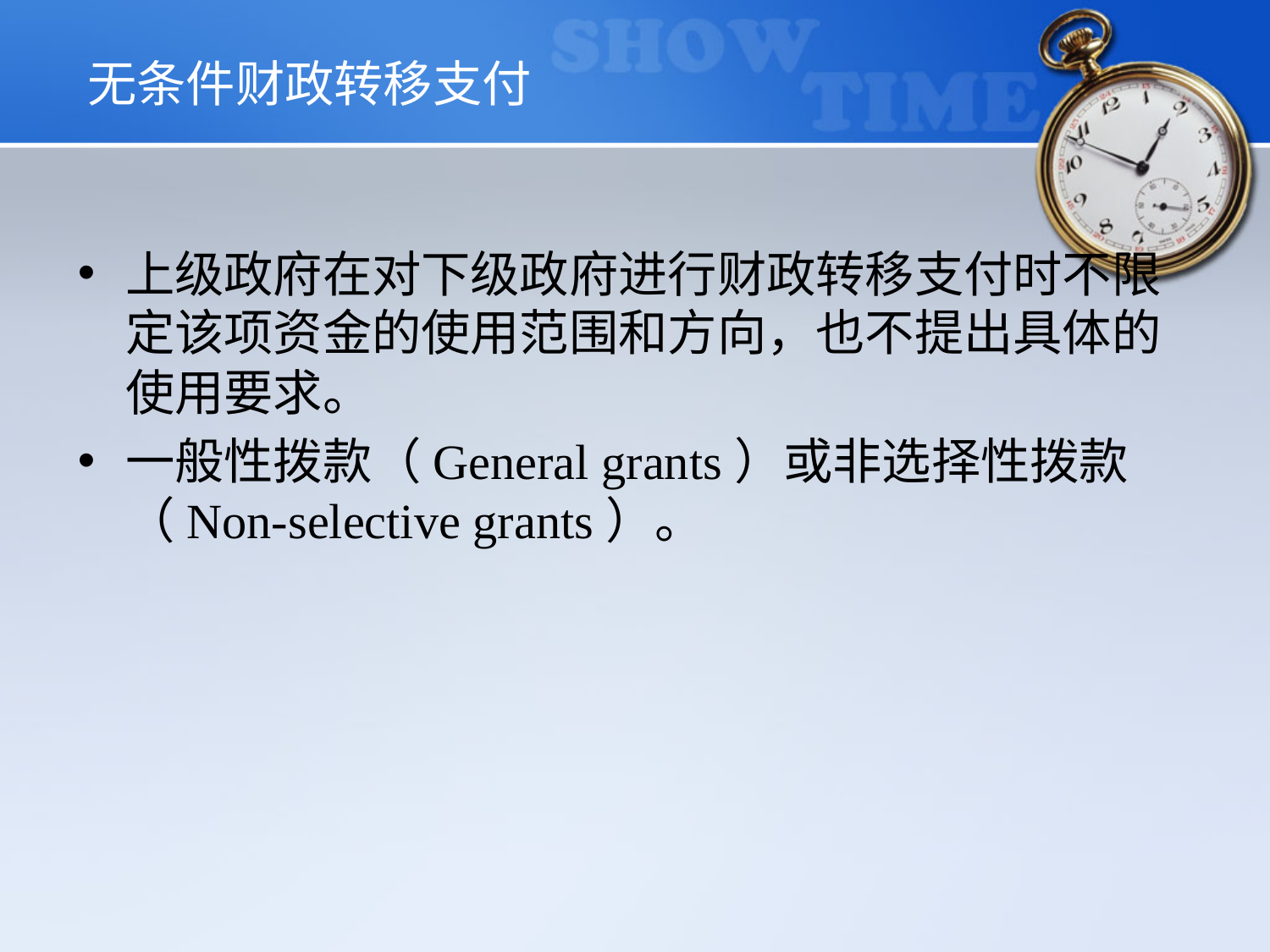

# 无条件财政转移支付
上级政府在对下级政府进行财政转移支付时不限定该项资金的使用范围和方向，也不提出具体的使用要求。
一般性拨款（General grants）或非选择性拨款（Non-selective grants）。